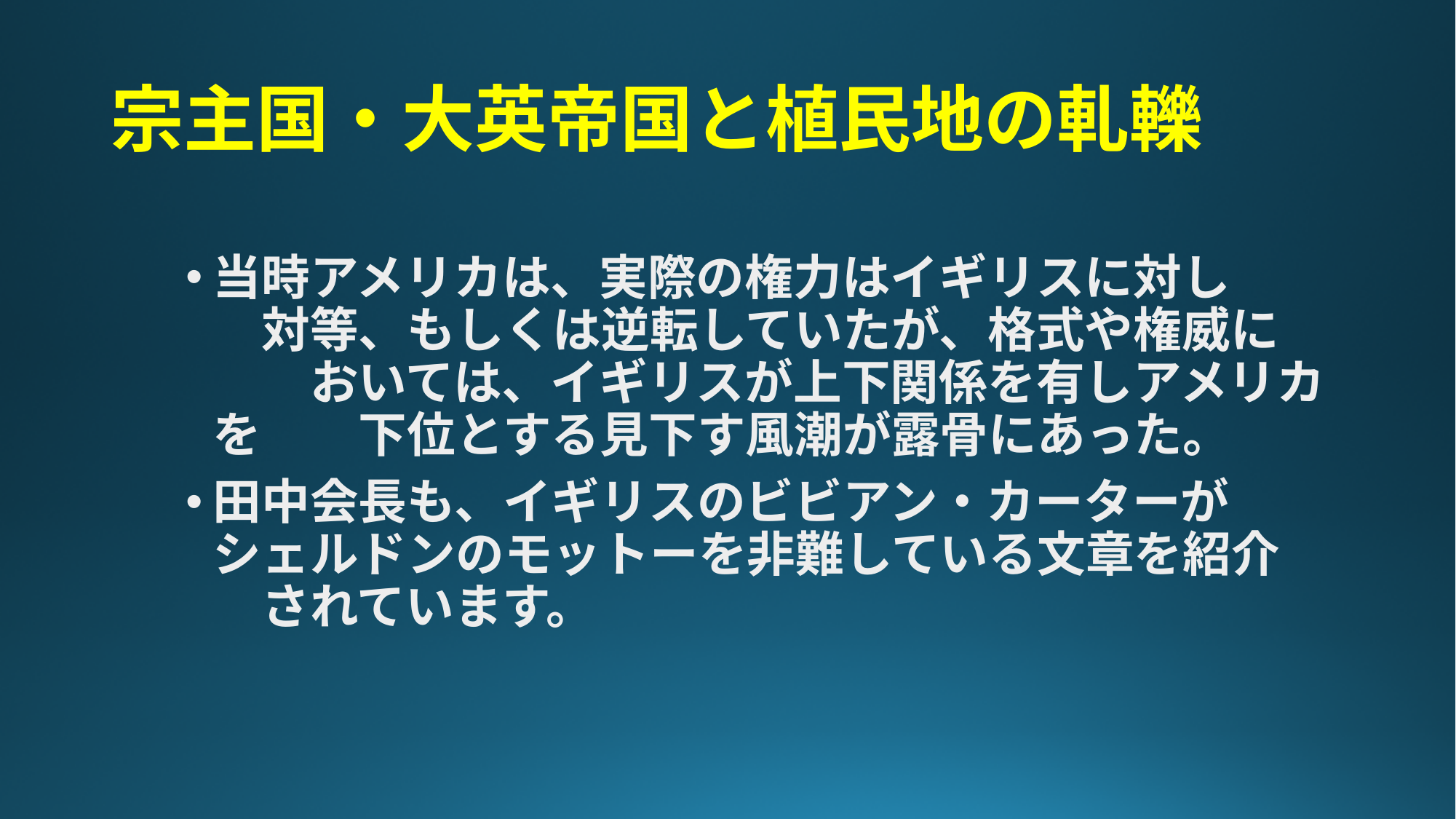

# 宗主国・大英帝国と植民地の軋轢
当時アメリカは、実際の権力はイギリスに対し　　　対等、もしくは逆転していたが、格式や権威に　　　おいては、イギリスが上下関係を有しアメリカを　　下位とする見下す風潮が露骨にあった。
田中会長も、イギリスのビビアン・カーターが　　シェルドンのモットーを非難している文章を紹介　　されています。